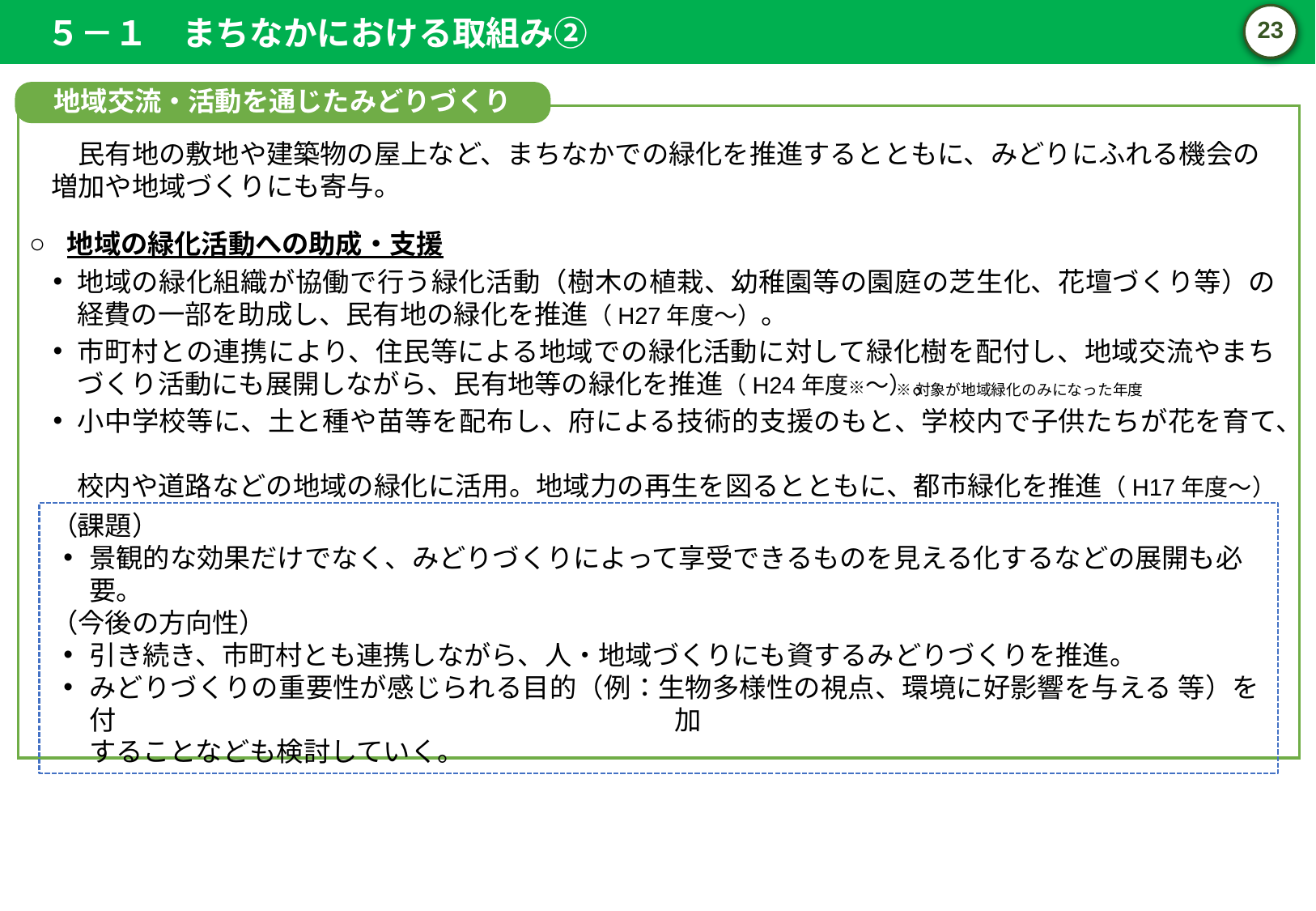

５－１　まちなかにおける取組み②
23
地域交流・活動を通じたみどりづくり

　民有地の敷地や建築物の屋上など、まちなかでの緑化を推進するとともに、みどりにふれる機会の増加や地域づくりにも寄与。
地域の緑化活動への助成・支援
地域の緑化組織が協働で行う緑化活動（樹木の植栽、幼稚園等の園庭の芝生化、花壇づくり等）の経費の一部を助成し、民有地の緑化を推進（H27年度～）。
市町村との連携により、住民等による地域での緑化活動に対して緑化樹を配付し、地域交流やまち
づくり活動にも展開しながら、民有地等の緑化を推進（H24年度※～）。
小中学校等に、土と種や苗等を配布し、府による技術的支援のもと、学校内で子供たちが花を育て、
校内や道路などの地域の緑化に活用。地域力の再生を図るとともに、都市緑化を推進（H17年度～） 。
※対象が地域緑化のみになった年度
（課題）
景観的な効果だけでなく、みどりづくりによって享受できるものを見える化するなどの展開も必要。
（今後の方向性）
引き続き、市町村とも連携しながら、人・地域づくりにも資するみどりづくりを推進。
みどりづくりの重要性が感じられる目的（例：生物多様性の視点、環境に好影響を与える 等）を付加
することなども検討していく。